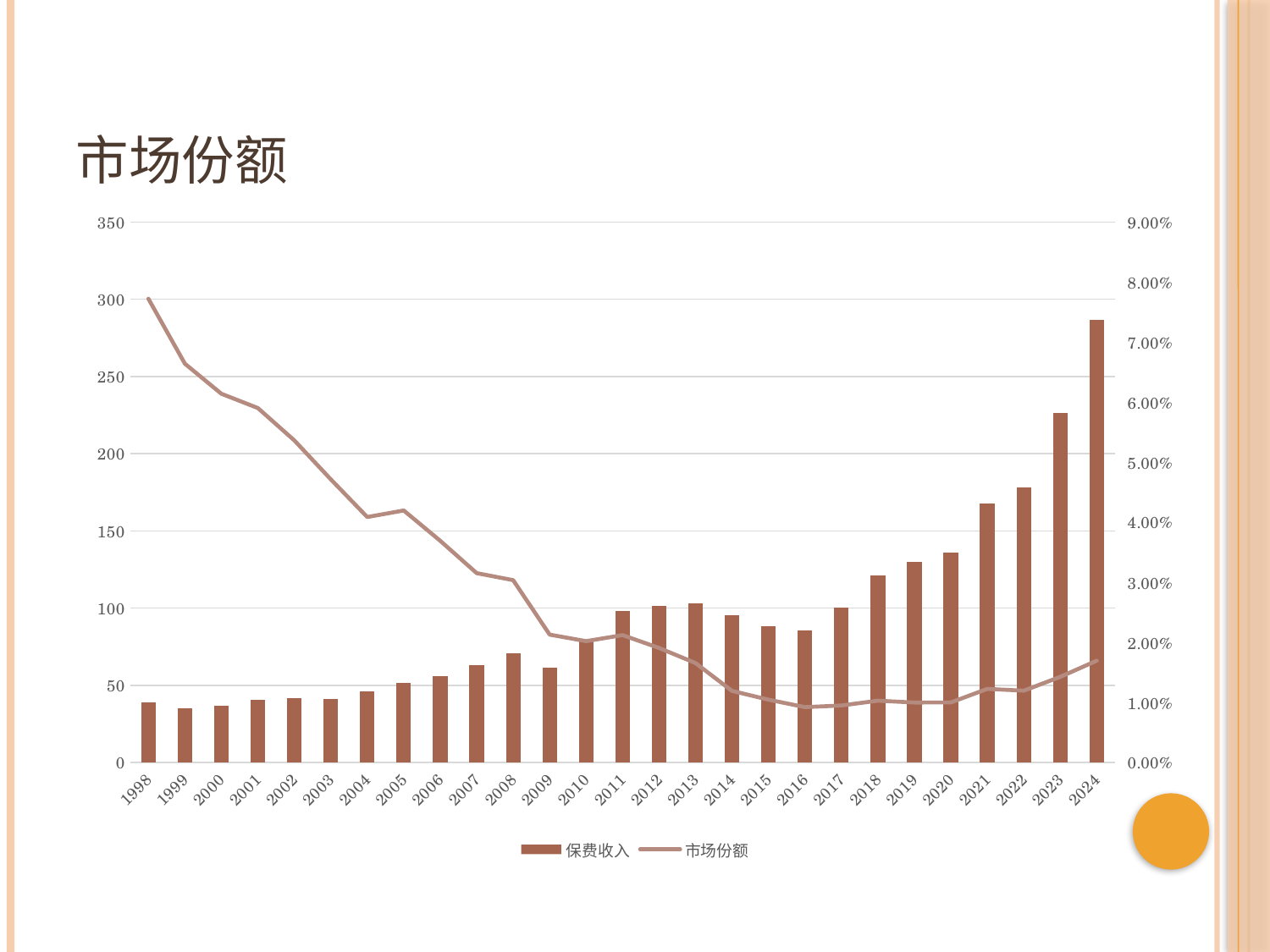

# 市场份额

### Chart

| Category | 保费收入 | 市场份额 |
|---|---|---|
| 1998 | 39.0 | 0.0772277227722772 |
| 1999 | 35.0 | 0.0664136622390892 |
| 2000 | 36.75 | 0.0614137700534759 |
| 2001 | 40.63 | 0.0590346390793909 |
| 2002 | 41.82 | 0.0536490872471168 |
| 2003 | 41.0 | 0.0471587647956089 |
| 2004 | 46.0 | 0.0408888888888889 |
| 2005 | 51.71 | 0.0419754689871825 |
| 2006 | 55.76 | 0.0369261741410824 |
| 2007 | 63.0 | 0.0315351617053014 |
| 2008 | 70.97 | 0.0303717620072666 |
| 2009 | 61.27 | 0.0213051536426006 |
| 2010 | 78.74 | 0.0202123399492766 |
| 2011 | 98.0 | 0.021222135120035 |
| 2012 | 101.71 | 0.0190792225746727 |
| 2013 | 102.94 | 0.0165704590599878 |
| 2014 | 95.4 | 0.0119325025609852 |
| 2015 | 88.2 | 0.0104709555637339 |
| 2016 | 85.51 | 0.009228620703797 |
| 2017 | 100.2 | 0.00950537879219079 |
| 2018 | 121.1 | 0.0103013857107616 |
| 2019 | 130.1 | 0.00999515991487596 |
| 2020 | 135.96 | 0.0100088339222615 |
| 2021 | 167.72 | 0.0122638198303598 |
| 2022 | 177.93 | 0.0119681173067868 |
| 2023 | 226.49 | 0.0142733803882027 |
| 2024 | 286.8 | 0.0169633879458213 |